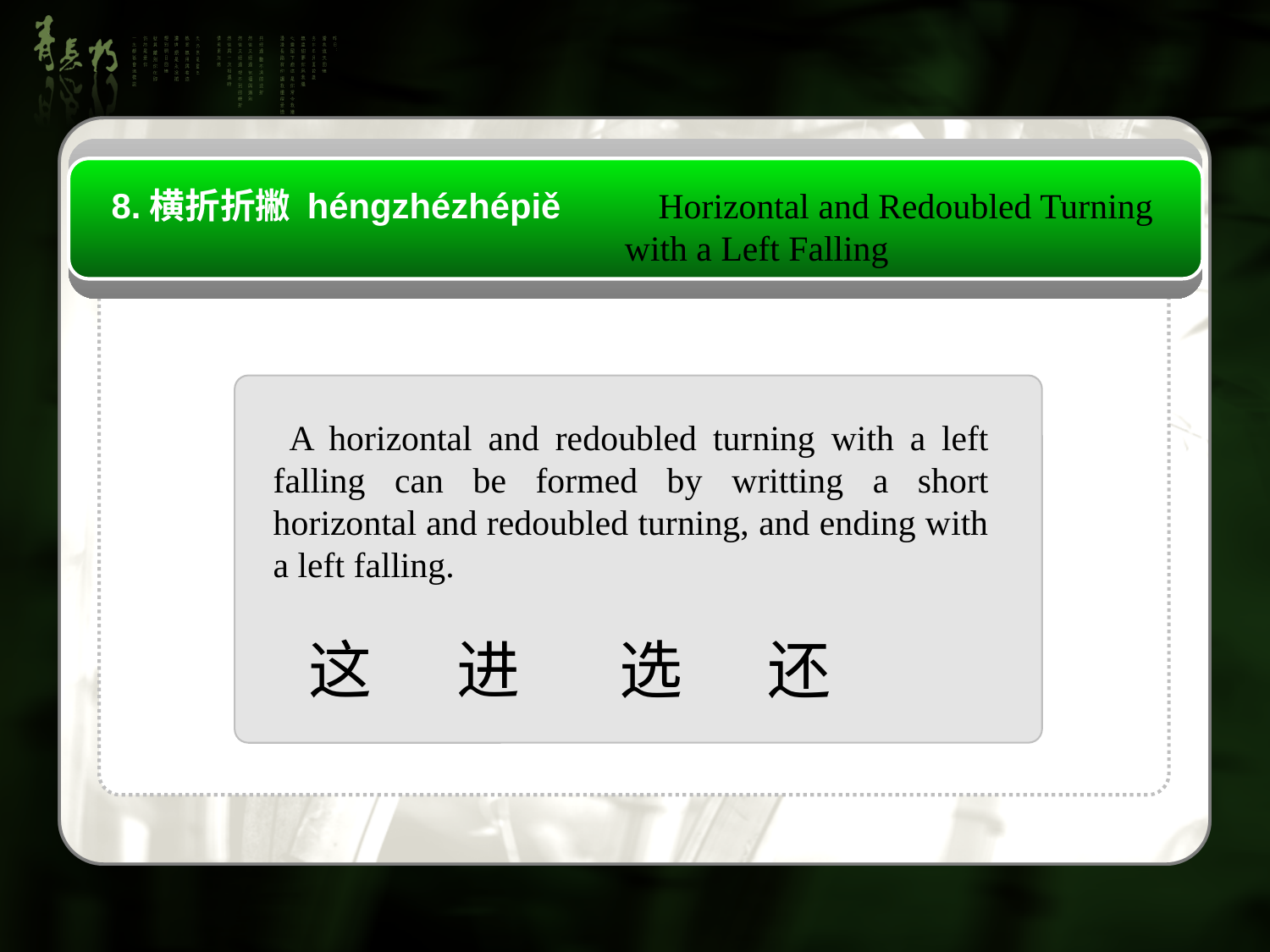

8.横折折撇 héngzhézhépiě          Horizontal and Redoubled Turning
                           with a Left Falling

 A horizontal and redoubled turning with a left falling can be formed by writting a short horizontal and redoubled turning, and ending with a left falling.

这      进       选      还